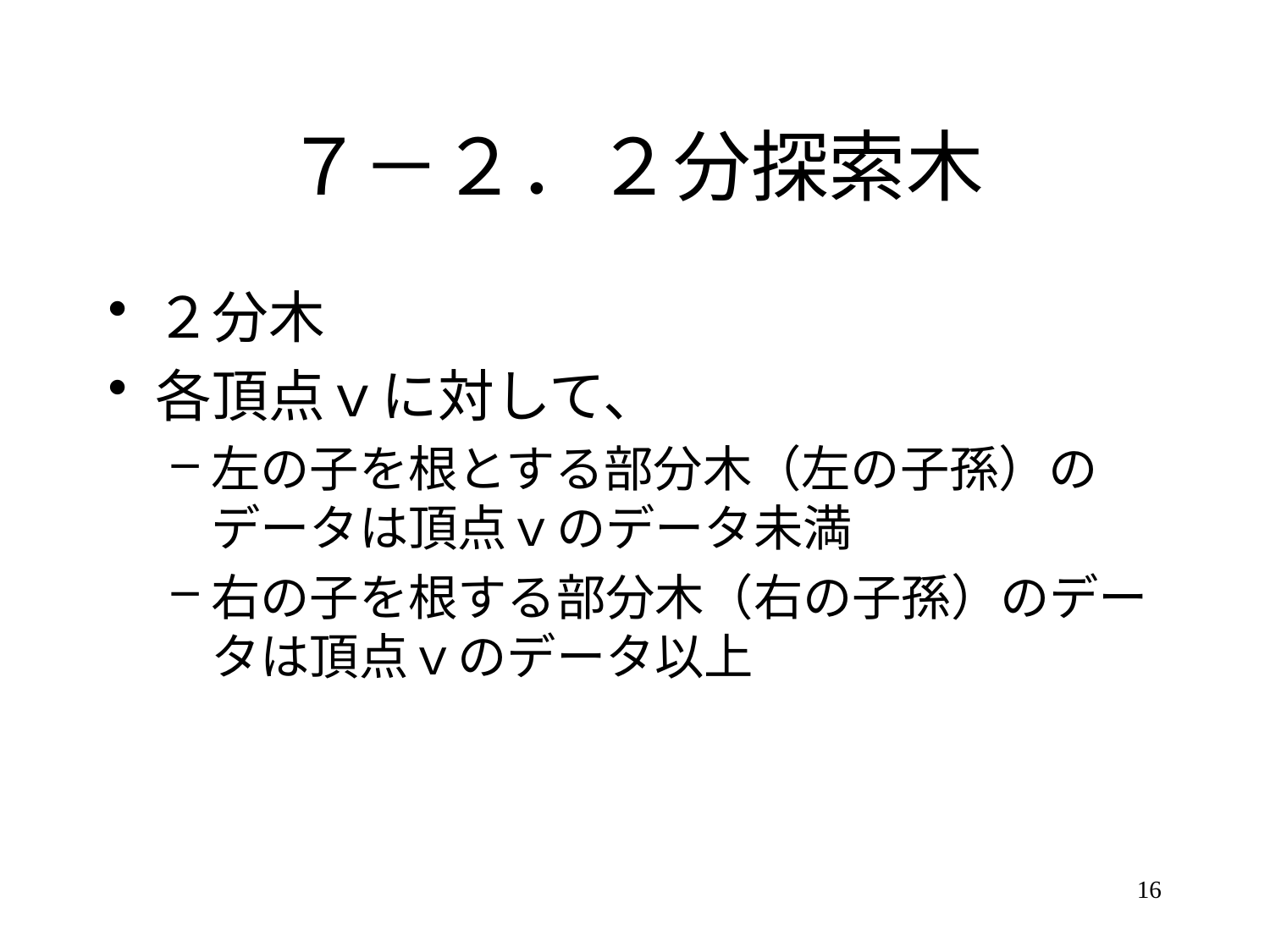

# ７－２．２分探索木
２分木
各頂点ｖに対して、
左の子を根とする部分木（左の子孫）のデータは頂点ｖのデータ未満
右の子を根する部分木（右の子孫）のデータは頂点ｖのデータ以上
16